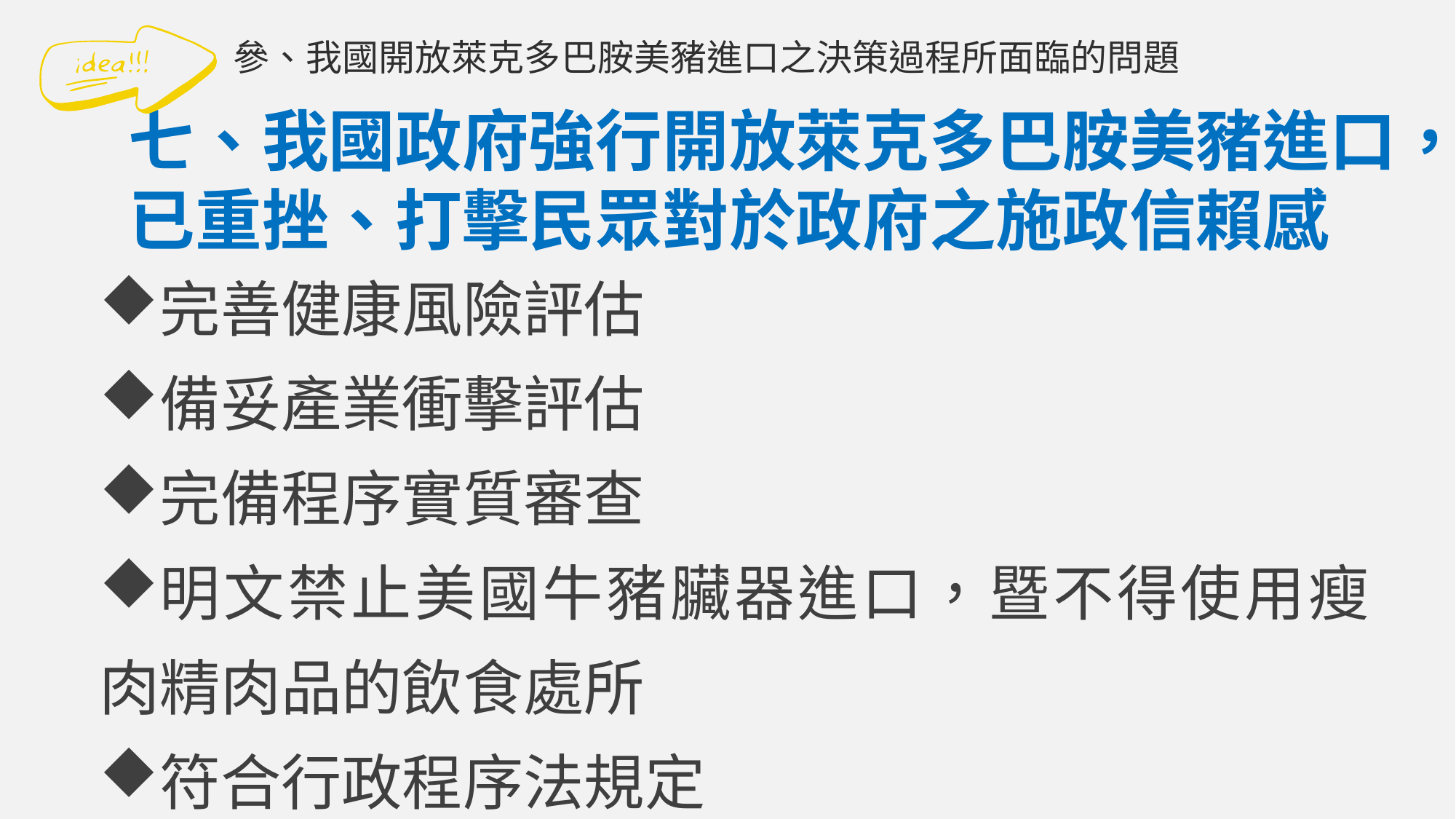

參、我國開放萊克多巴胺美豬進口之決策過程所面臨的問題
七、我國政府強行開放萊克多巴胺美豬進口，已重挫、打擊民眾對於政府之施政信賴感
完善健康風險評估
備妥產業衝擊評估
完備程序實質審查
明文禁止美國牛豬臟器進口，暨不得使用瘦肉精肉品的飲食處所
符合行政程序法規定